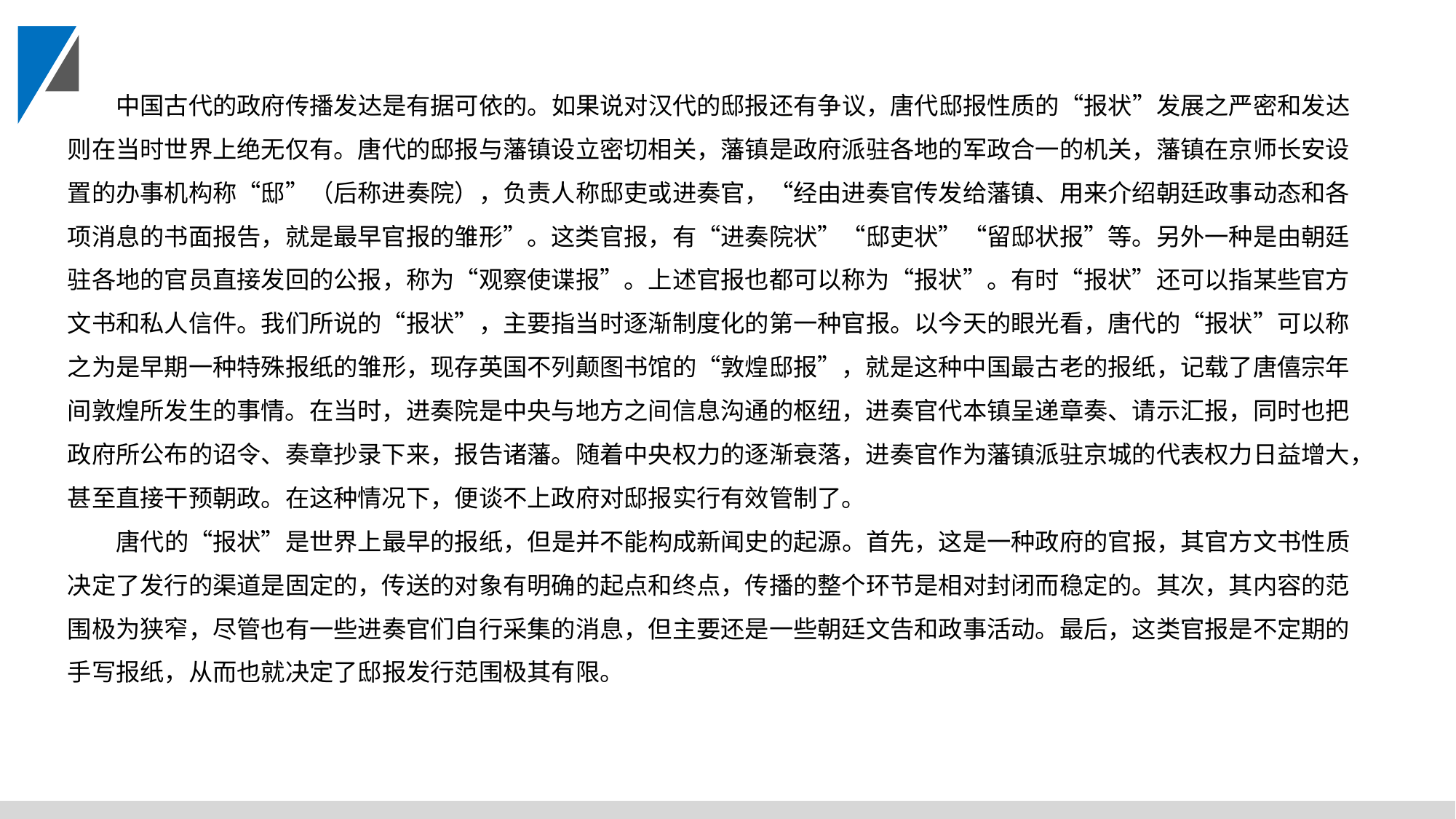

中国古代的政府传播发达是有据可依的。如果说对汉代的邸报还有争议，唐代邸报性质的“报状”发展之严密和发达则在当时世界上绝无仅有。唐代的邸报与藩镇设立密切相关，藩镇是政府派驻各地的军政合一的机关，藩镇在京师长安设置的办事机构称“邸”（后称进奏院），负责人称邸吏或进奏官，“经由进奏官传发给藩镇、用来介绍朝廷政事动态和各项消息的书面报告，就是最早官报的雏形”。这类官报，有“进奏院状”“邸吏状”“留邸状报”等。另外一种是由朝廷驻各地的官员直接发回的公报，称为“观察使谍报”。上述官报也都可以称为“报状”。有时“报状”还可以指某些官方文书和私人信件。我们所说的“报状”，主要指当时逐渐制度化的第一种官报。以今天的眼光看，唐代的“报状”可以称之为是早期一种特殊报纸的雏形，现存英国不列颠图书馆的“敦煌邸报”，就是这种中国最古老的报纸，记载了唐僖宗年间敦煌所发生的事情。在当时，进奏院是中央与地方之间信息沟通的枢纽，进奏官代本镇呈递章奏、请示汇报，同时也把政府所公布的诏令、奏章抄录下来，报告诸藩。随着中央权力的逐渐衰落，进奏官作为藩镇派驻京城的代表权力日益增大，甚至直接干预朝政。在这种情况下，便谈不上政府对邸报实行有效管制了。
唐代的“报状”是世界上最早的报纸，但是并不能构成新闻史的起源。首先，这是一种政府的官报，其官方文书性质决定了发行的渠道是固定的，传送的对象有明确的起点和终点，传播的整个环节是相对封闭而稳定的。其次，其内容的范围极为狭窄，尽管也有一些进奏官们自行采集的消息，但主要还是一些朝廷文告和政事活动。最后，这类官报是不定期的手写报纸，从而也就决定了邸报发行范围极其有限。